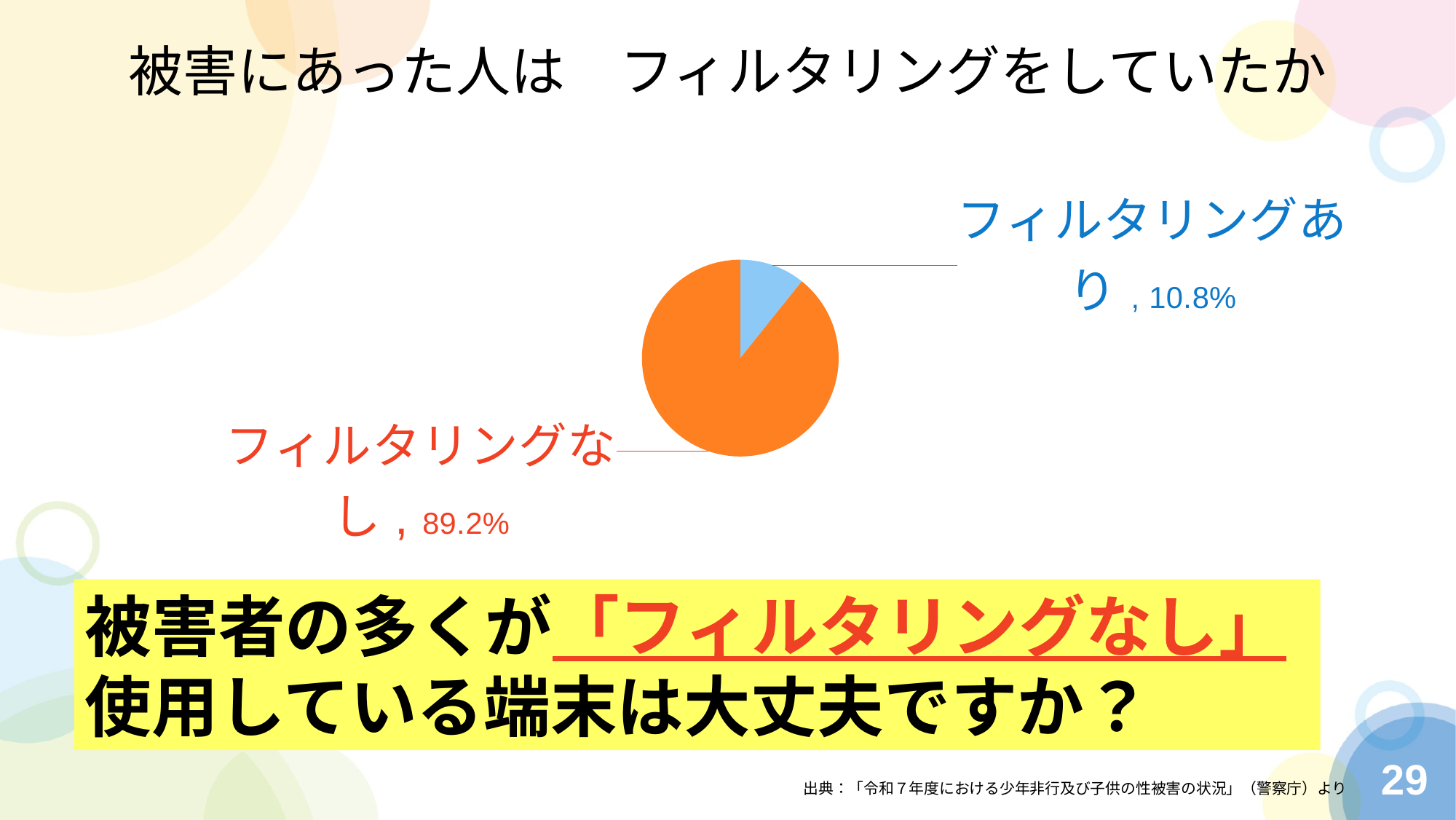

被害にあった人は　フィルタリングをしていたか

### Chart

| Category | 列1 |
|---|---|
| フィルタリングあり | 0.10765239948119326 |
| フィルタリングなし | 0.8923476005188068 |
被害者の多くが「フィルタリングなし」使用している端末は大丈夫ですか？
29
出典：「令和７年度における少年非行及び子供の性被害の状況」（警察庁）より